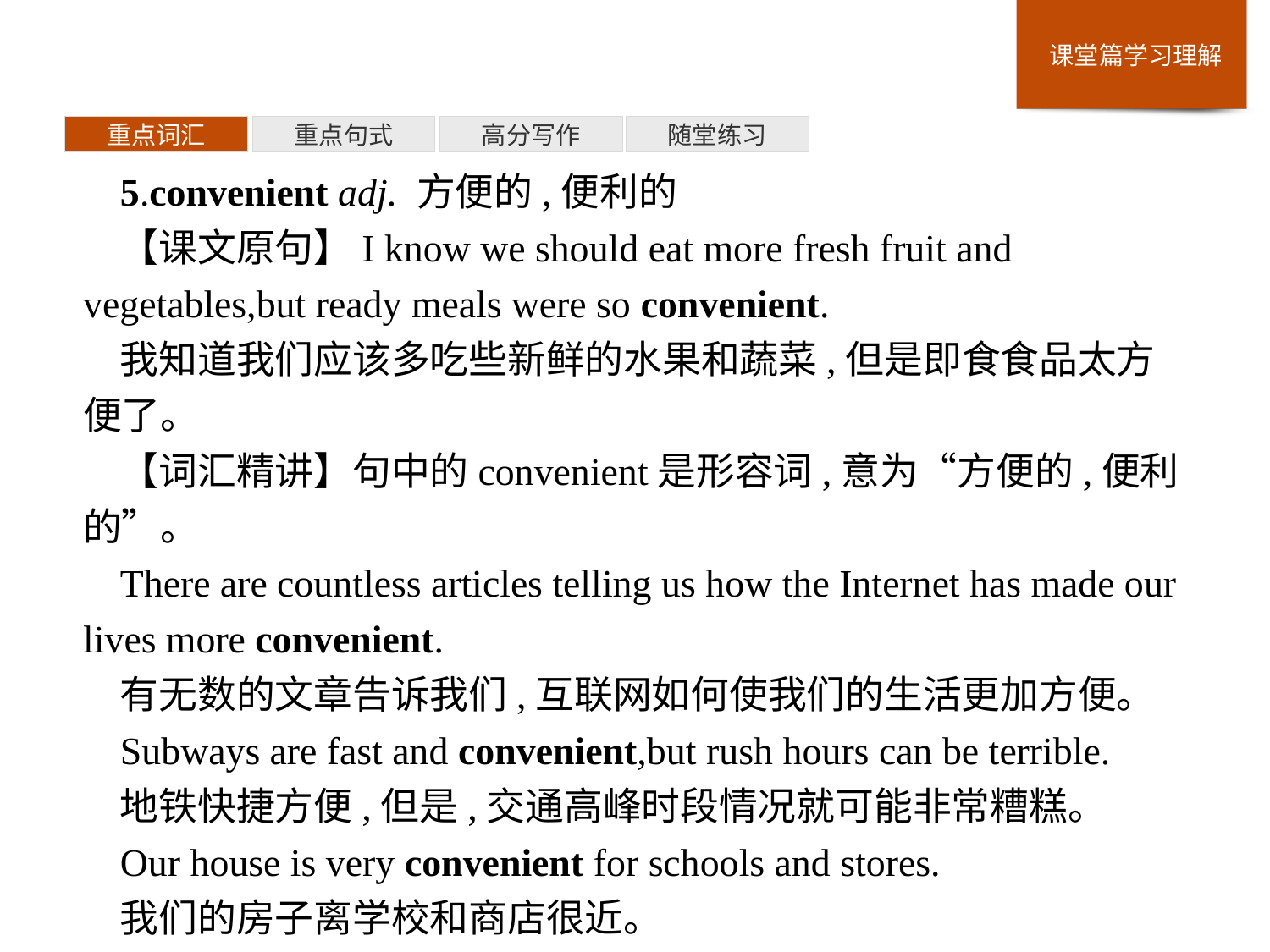

重点词汇
重点句式
高分写作
随堂练习
5.convenient adj. 方便的,便利的
【课文原句】I know we should eat more fresh fruit and vegetables,but ready meals were so convenient.
我知道我们应该多吃些新鲜的水果和蔬菜,但是即食食品太方便了。
【词汇精讲】句中的convenient是形容词,意为“方便的,便利的”。
There are countless articles telling us how the Internet has made our lives more convenient.
有无数的文章告诉我们,互联网如何使我们的生活更加方便。
Subways are fast and convenient,but rush hours can be terrible.
地铁快捷方便,但是,交通高峰时段情况就可能非常糟糕。
Our house is very convenient for schools and stores.
我们的房子离学校和商店很近。